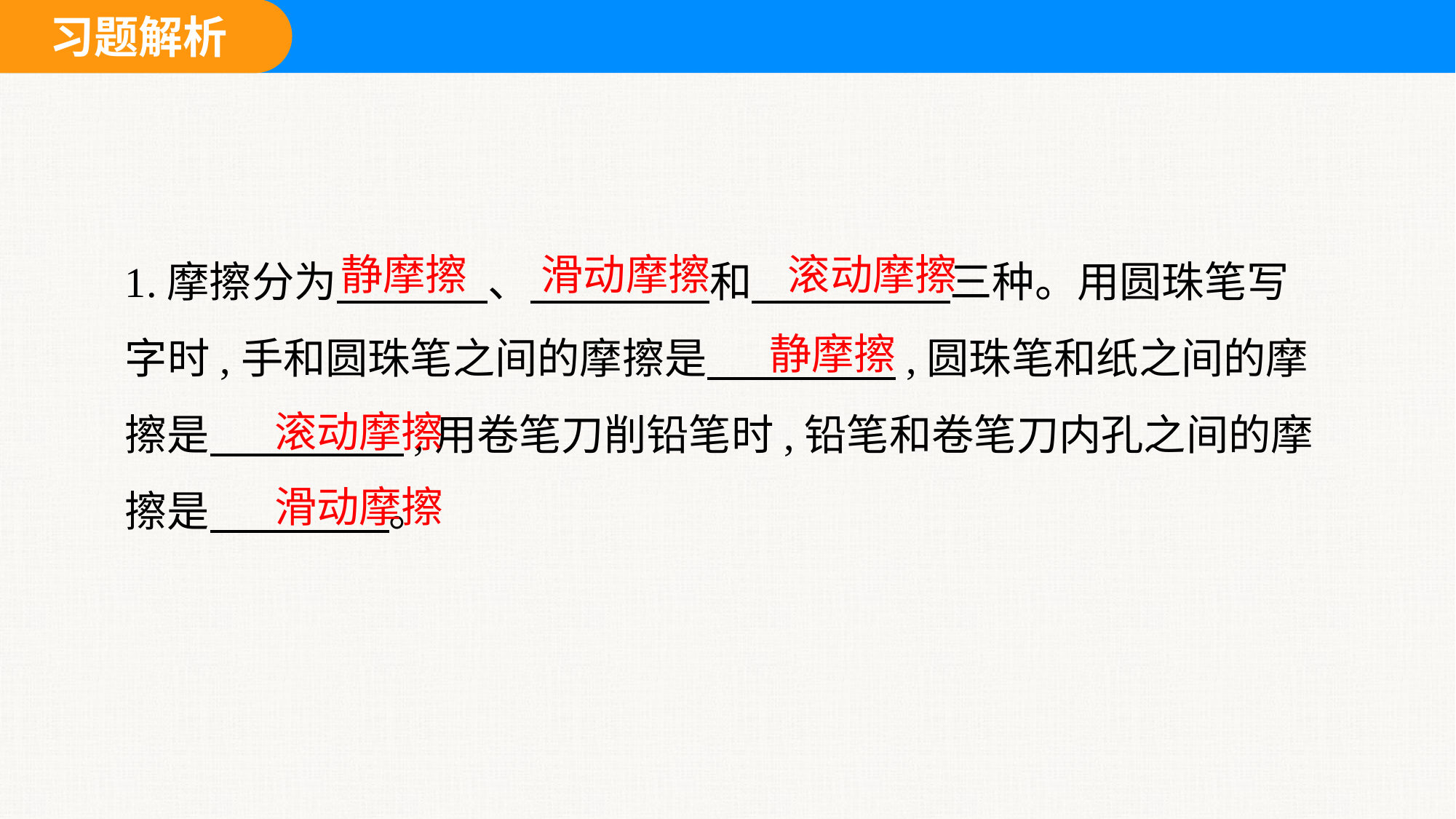

1.摩擦分为       　　、　          　和　            　三种。用圆珠笔写字时,手和圆珠笔之间的摩擦是           　　,圆珠笔和纸之间的摩擦是                　,用卷笔刀削铅笔时,铅笔和卷笔刀内孔之间的摩擦是          　　。
静摩擦
滑动摩擦
滚动摩擦
静摩擦
滚动摩擦
滑动摩擦